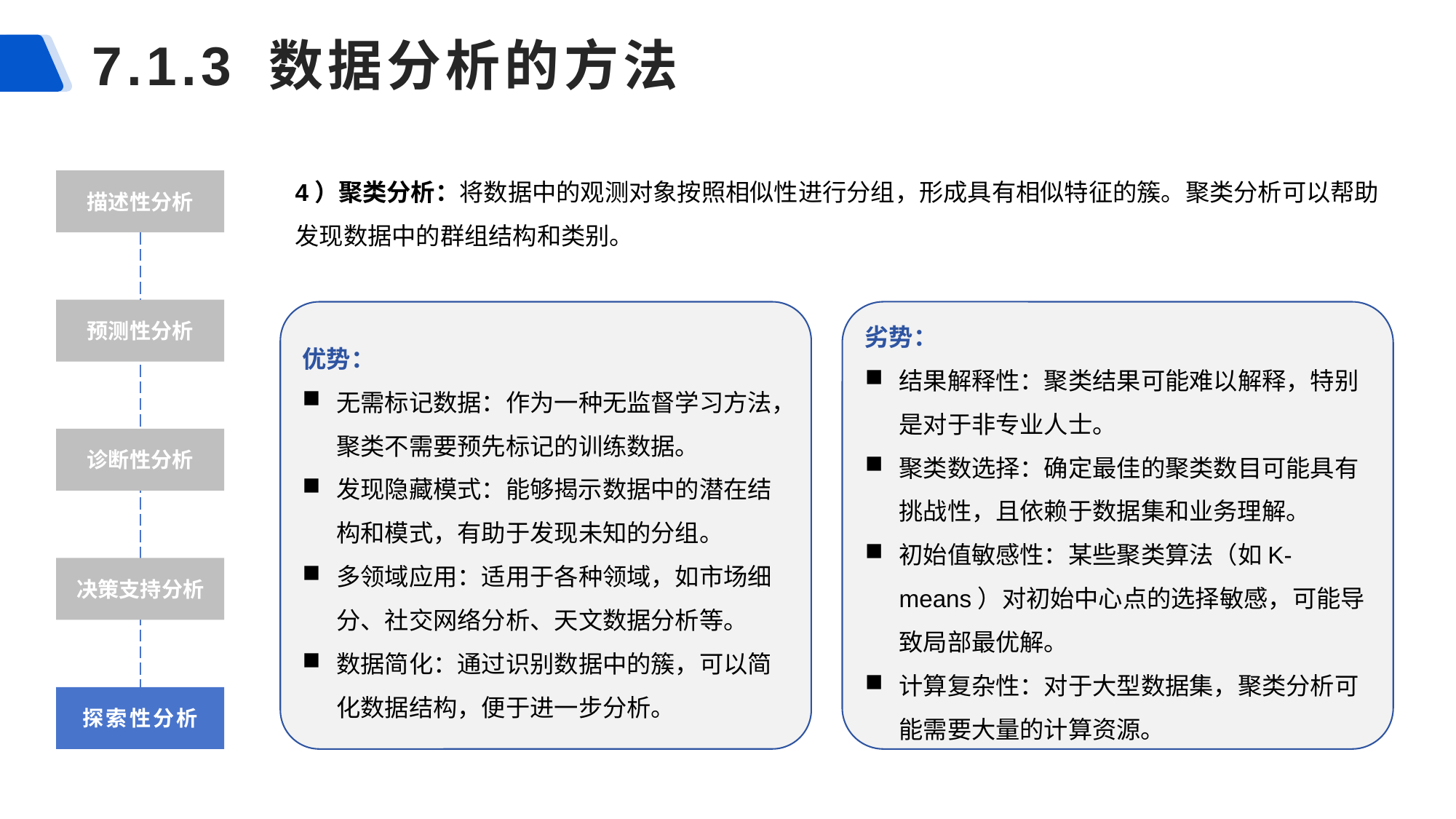

# 7.1.3 数据分析的方法
4）聚类分析：将数据中的观测对象按照相似性进行分组，形成具有相似特征的簇。聚类分析可以帮助发现数据中的群组结构和类别。
描述性分析
预测性分析
优势：
无需标记数据：作为一种无监督学习方法，聚类不需要预先标记的训练数据。
发现隐藏模式：能够揭示数据中的潜在结构和模式，有助于发现未知的分组。
多领域应用：适用于各种领域，如市场细分、社交网络分析、天文数据分析等。
数据简化：通过识别数据中的簇，可以简化数据结构，便于进一步分析。
劣势：
结果解释性：聚类结果可能难以解释，特别是对于非专业人士。
聚类数选择：确定最佳的聚类数目可能具有挑战性，且依赖于数据集和业务理解。
初始值敏感性：某些聚类算法（如K-means）对初始中心点的选择敏感，可能导致局部最优解。
计算复杂性：对于大型数据集，聚类分析可能需要大量的计算资源。
诊断性分析
决策支持分析
探索性分析